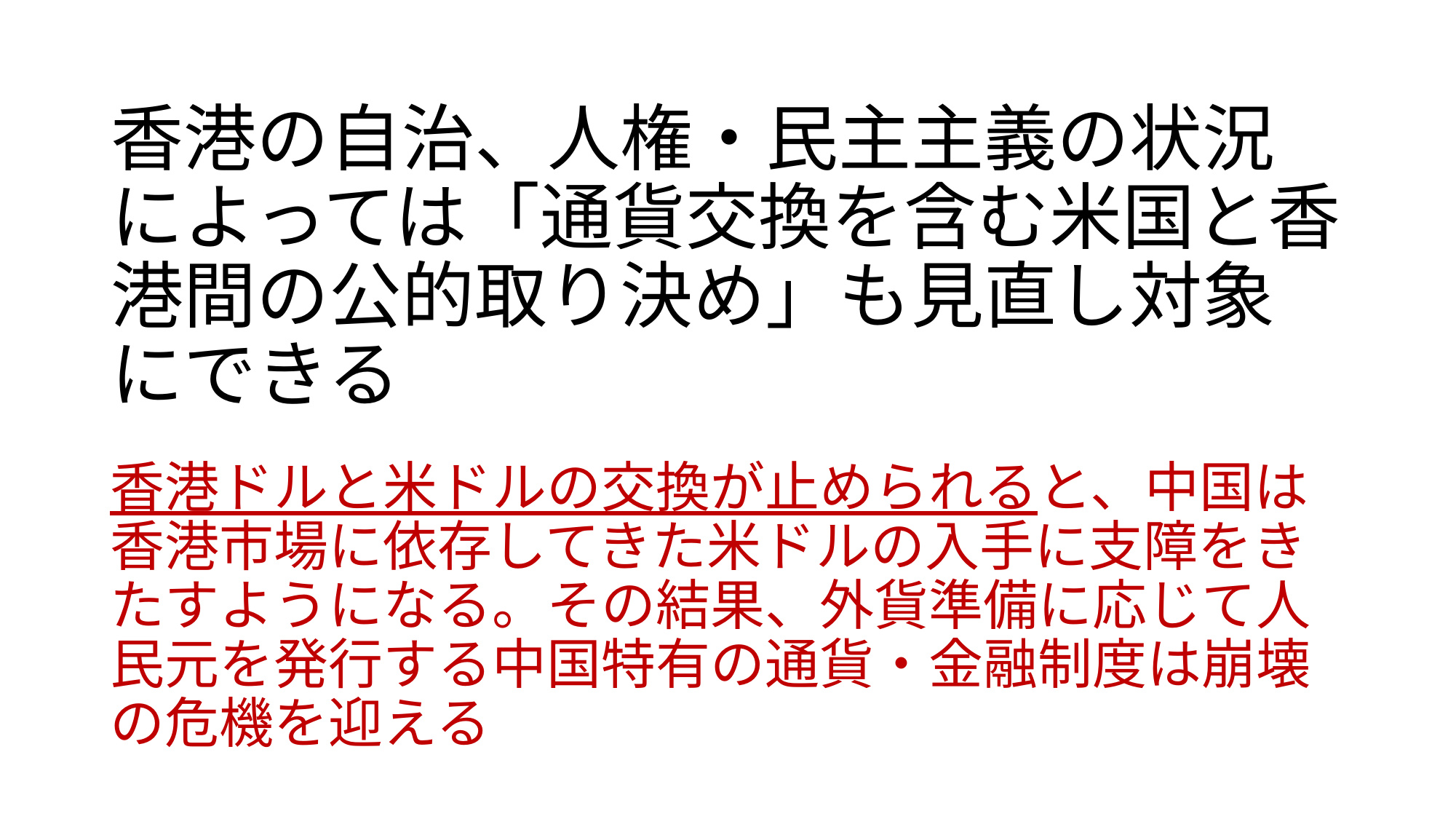

# 香港の自治、人権・民主主義の状況によっては「通貨交換を含む米国と香港間の公的取り決め」も見直し対象にできる
香港ドルと米ドルの交換が止められると、中国は香港市場に依存してきた米ドルの入手に支障をきたすようになる。その結果、外貨準備に応じて人民元を発行する中国特有の通貨・金融制度は崩壊の危機を迎える